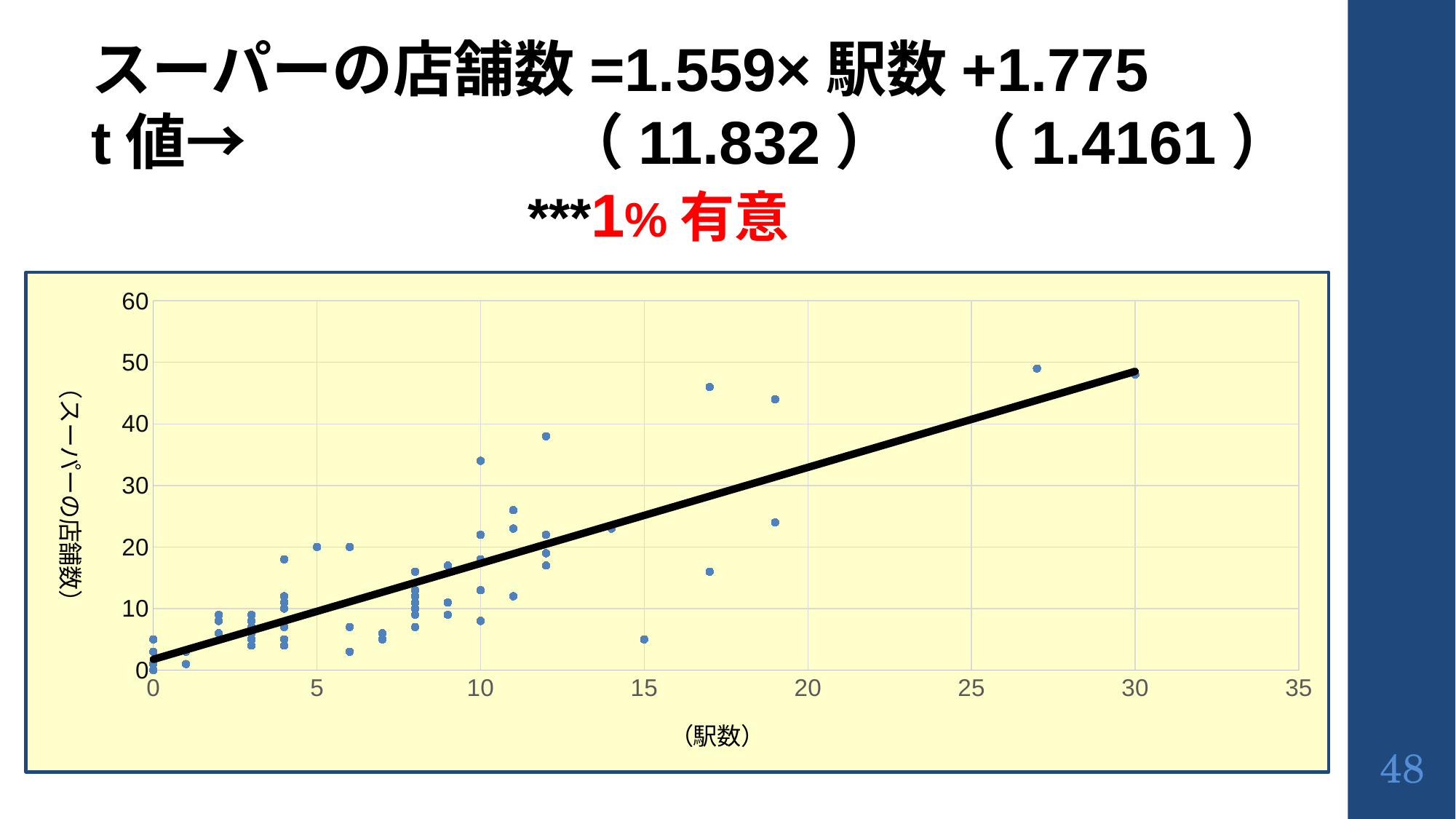

スーパーの店舗数=1.559×駅数+1.775
t値→　　　 　　（11.832）　（1.4161）
				***1%有意

### Chart

| Category | スーパー数 |
|---|---|
48